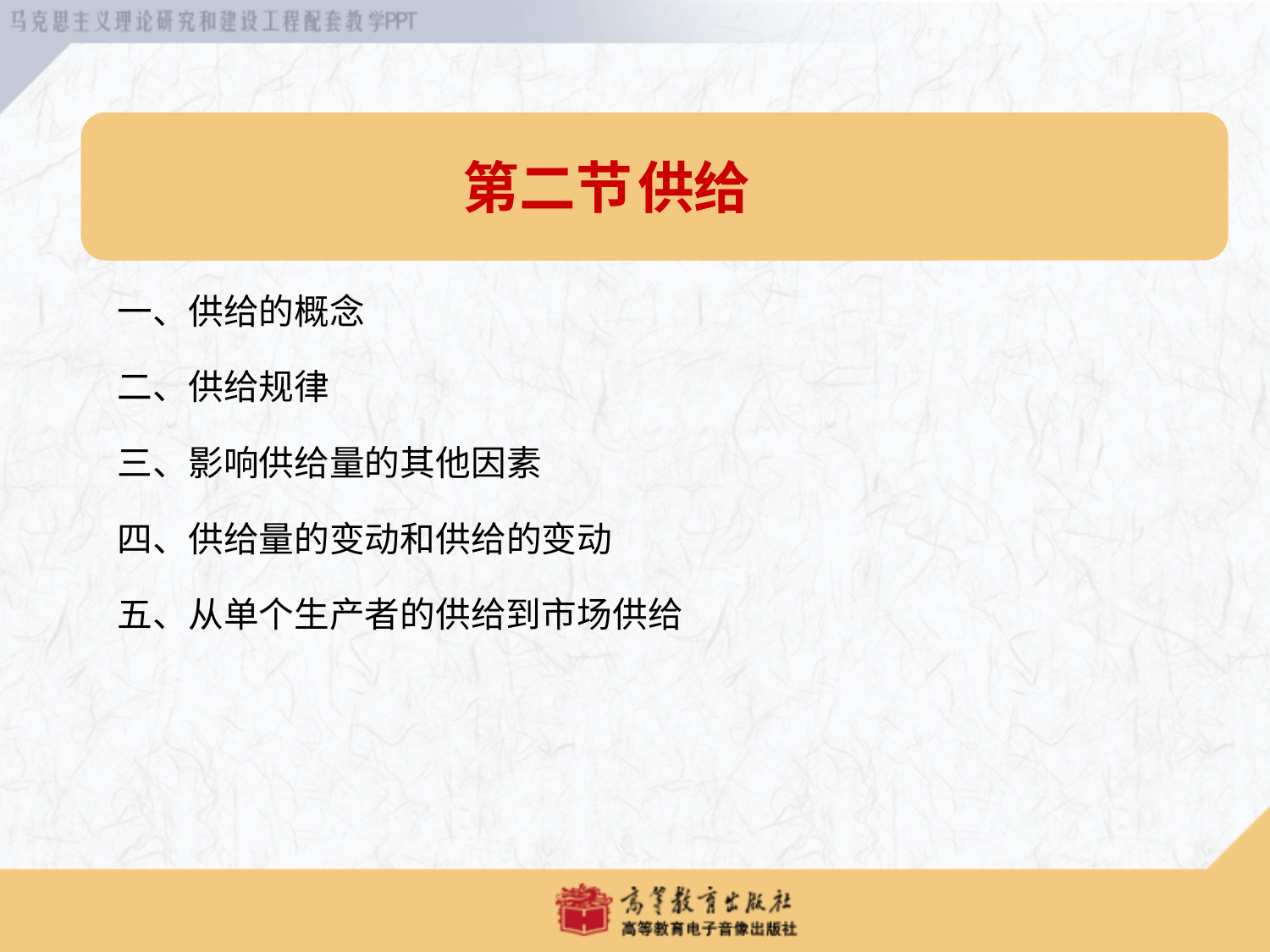

一、供给的概念
二、供给规律
三、影响供给量的其他因素
四、供给量的变动和供给的变动
五、从单个生产者的供给到市场供给
第二节	供给
#